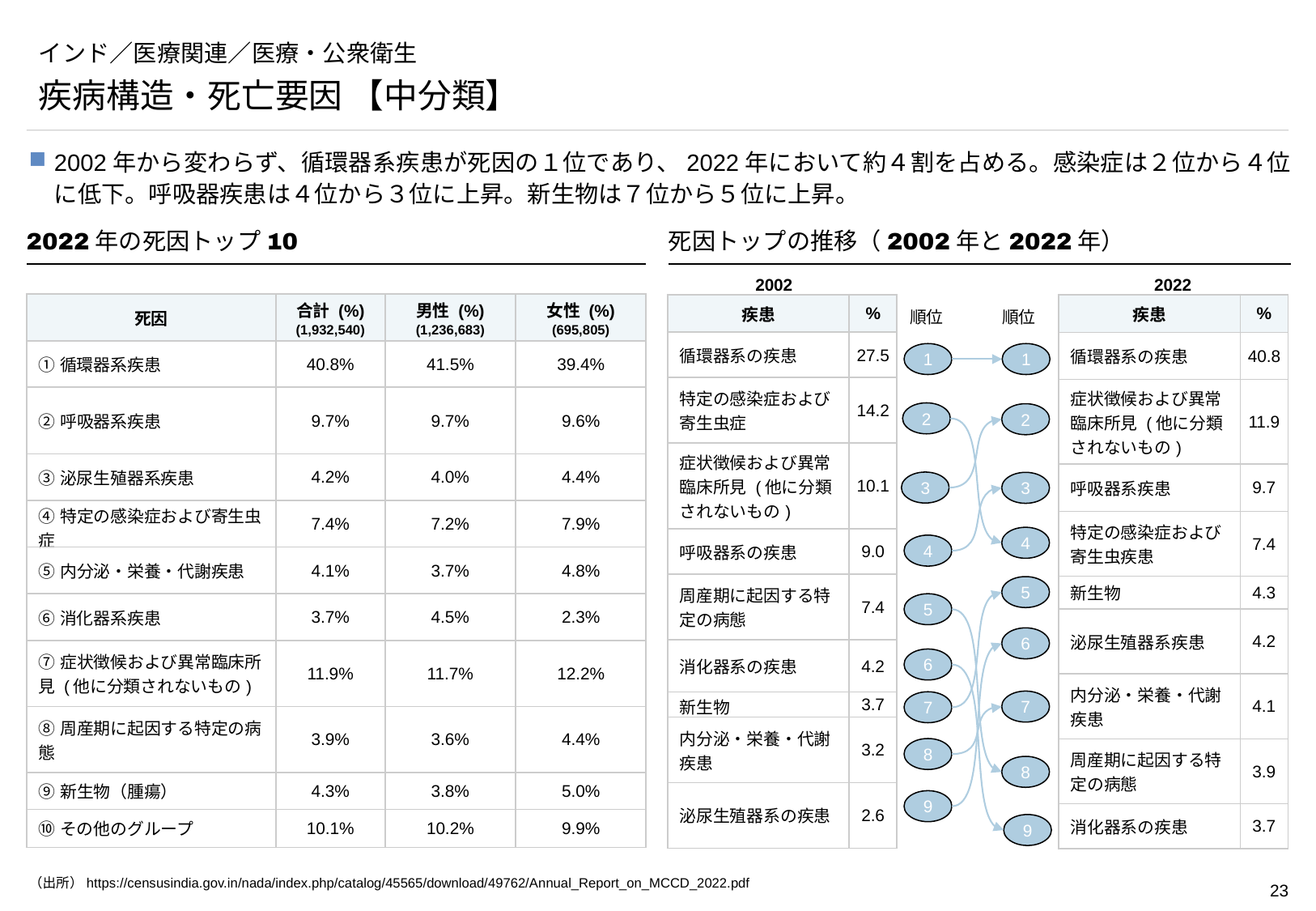

# インド／医療関連／医療・公衆衛生
疾病構造・死亡要因 【中分類】
2002年から変わらず、循環器系疾患が死因の１位であり、2022年において約４割を占める。感染症は２位から４位に低下。呼吸器疾患は４位から３位に上昇。新生物は７位から５位に上昇。
2022年の死因トップ10
死因トップの推移（2002年と2022年）
2002
2022
| 死因 | 合計 (%) (1,932,540) | 男性 (%) (1,236,683) | 女性 (%) (695,805) |
| --- | --- | --- | --- |
| ①循環器系疾患 | 40.8% | 41.5% | 39.4% |
| ②呼吸器系疾患 | 9.7% | 9.7% | 9.6% |
| ③泌尿生殖器系疾患 | 4.2% | 4.0% | 4.4% |
| ④特定の感染症および寄生虫症 | 7.4% | 7.2% | 7.9% |
| ⑤内分泌・栄養・代謝疾患 | 4.1% | 3.7% | 4.8% |
| ⑥消化器系疾患 | 3.7% | 4.5% | 2.3% |
| ⑦症状徴候および異常臨床所見 (他に分類されないもの) | 11.9% | 11.7% | 12.2% |
| ⑧周産期に起因する特定の病態 | 3.9% | 3.6% | 4.4% |
| ⑨新生物（腫瘍） | 4.3% | 3.8% | 5.0% |
| ⑩その他のグループ | 10.1% | 10.2% | 9.9% |
| 疾患 | % |
| --- | --- |
| 循環器系の疾患 | 27.5 |
| 特定の感染症および寄生虫症 | 14.2 |
| 症状徴候および異常臨床所見 (他に分類されないもの) | 10.1 |
| 呼吸器系の疾患 | 9.0 |
| 周産期に起因する特定の病態 | 7.4 |
| 消化器系の疾患 | 4.2 |
| 新生物 | 3.7 |
| 内分泌・栄養・代謝疾患 | 3.2 |
| 泌尿生殖器系の疾患 | 2.6 |
| 疾患 | % |
| --- | --- |
| 循環器系の疾患 | 40.8 |
| 症状徴候および異常臨床所見 (他に分類されないもの) | 11.9 |
| 呼吸器系疾患 | 9.7 |
| 特定の感染症および寄生虫疾患 | 7.4 |
| 新生物 | 4.3 |
| 泌尿生殖器系疾患 | 4.2 |
| 内分泌・栄養・代謝疾患 | 4.1 |
| 周産期に起因する特定の病態 | 3.9 |
| 消化器系の疾患 | 3.7 |
順位
順位
1
1
2
2
3
3
4
4
5
5
6
6
7
7
8
8
9
9
（出所）https://censusindia.gov.in/nada/index.php/catalog/45565/download/49762/Annual_Report_on_MCCD_2022.pdf